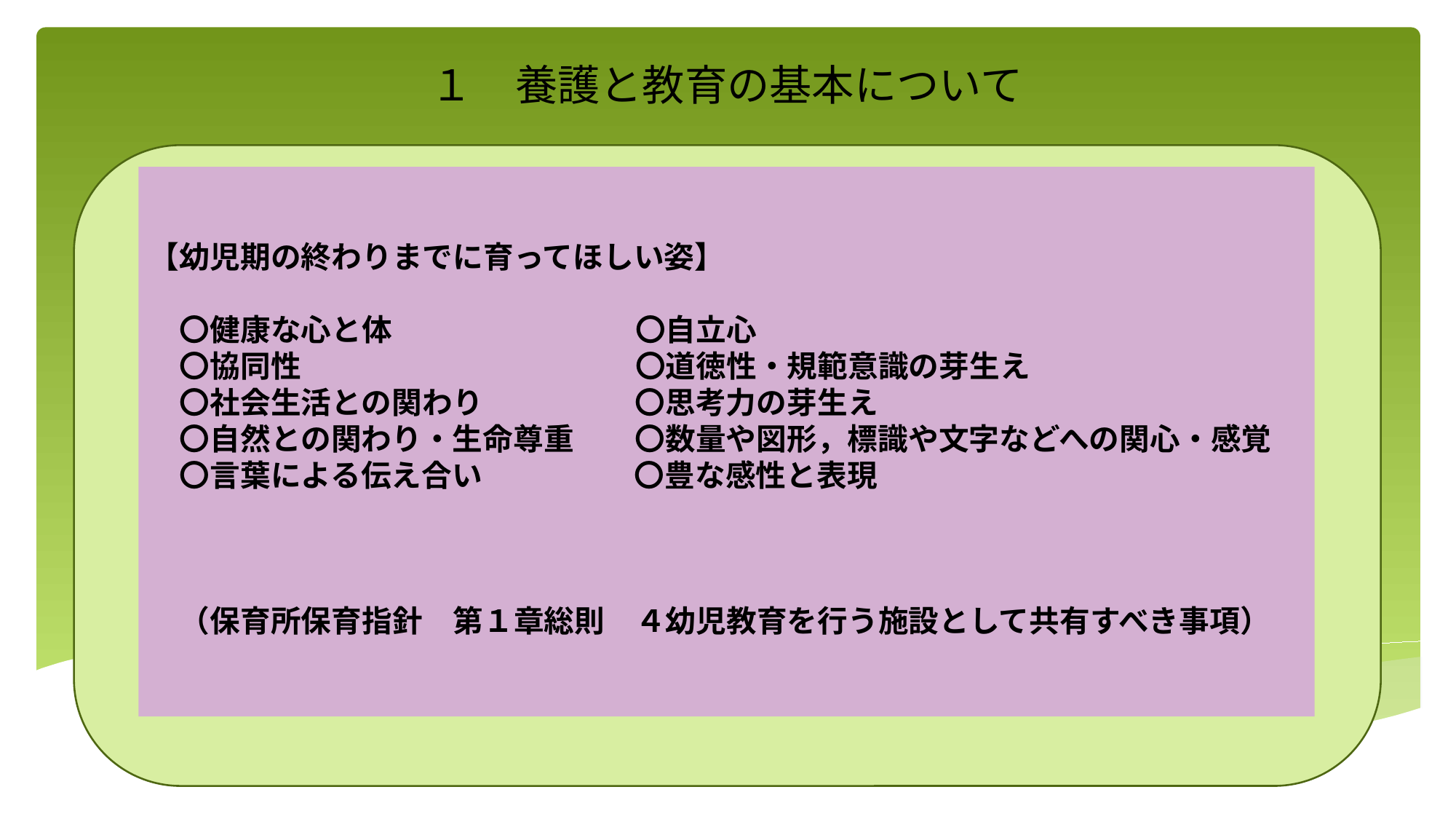

# １　養護と教育の基本について

【幼児期の終わりまでに育ってほしい姿】

　〇健康な心と体　　　　　　　　〇自立心
　〇協同性　　　　　　　　　　　〇道徳性・規範意識の芽生え
　〇社会生活との関わり　　　　　〇思考力の芽生え
　〇自然との関わり・生命尊重　　〇数量や図形，標識や文字などへの関心・感覚
　〇言葉による伝え合い　　　　　〇豊な感性と表現

　（保育所保育指針　第１章総則　４幼児教育を行う施設として共有すべき事項）